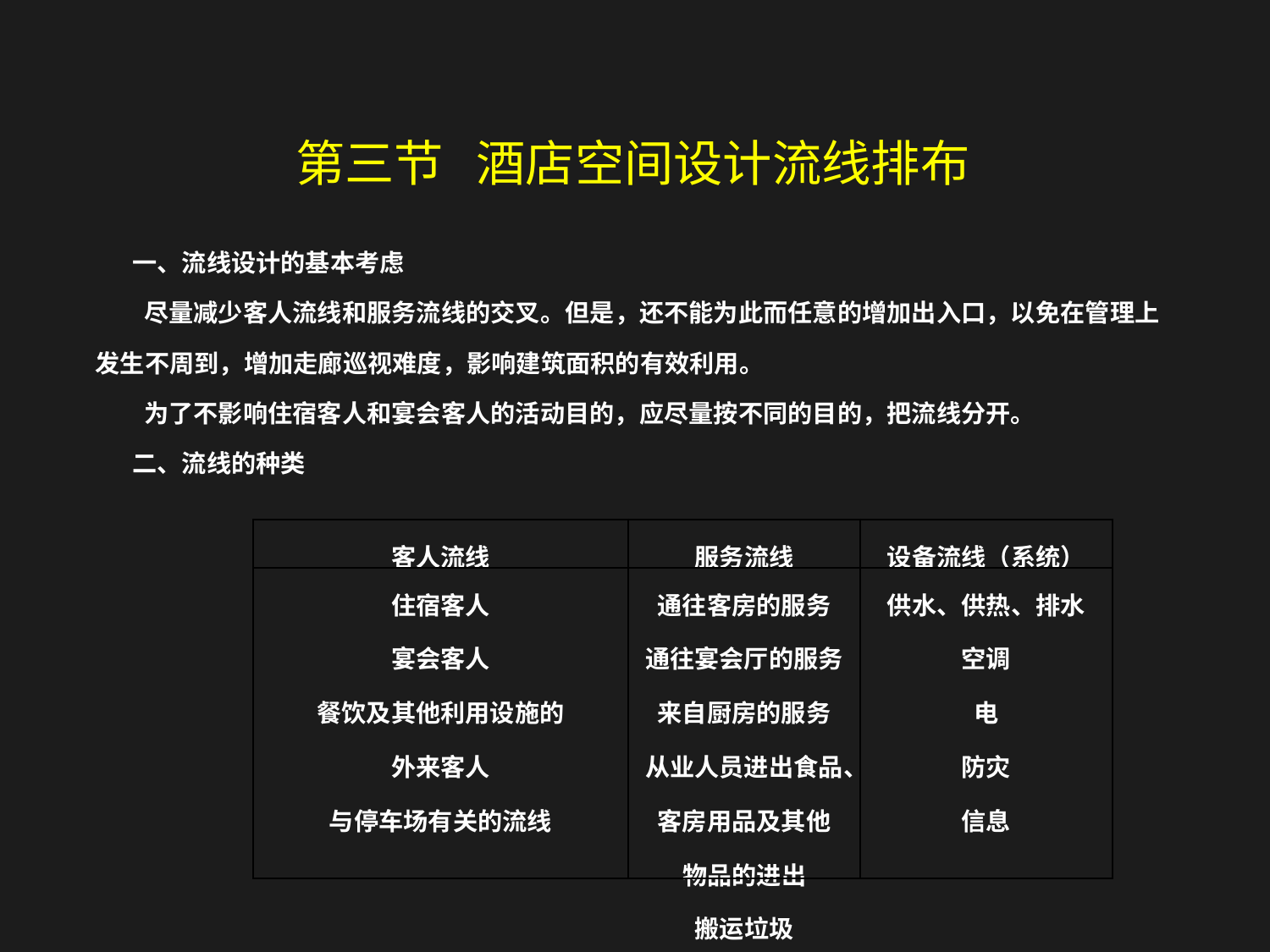

第三节   酒店空间设计流线排布
一、流线设计的基本考虑
 尽量减少客人流线和服务流线的交叉。但是，还不能为此而任意的增加出入口，以免在管理上发生不周到，增加走廊巡视难度，影响建筑面积的有效利用。
 为了不影响住宿客人和宴会客人的活动目的，应尽量按不同的目的，把流线分开。
二、流线的种类
| 客人流线 | 服务流线 | 设备流线（系统） |
| --- | --- | --- |
| 住宿客人 宴会客人 餐饮及其他利用设施的 外来客人 与停车场有关的流线 | 通往客房的服务 通往宴会厅的服务来自厨房的服务 从业人员进出食品、客房用品及其他 物品的进出 搬运垃圾 | 供水、供热、排水 空调 电 防灾 信息 |